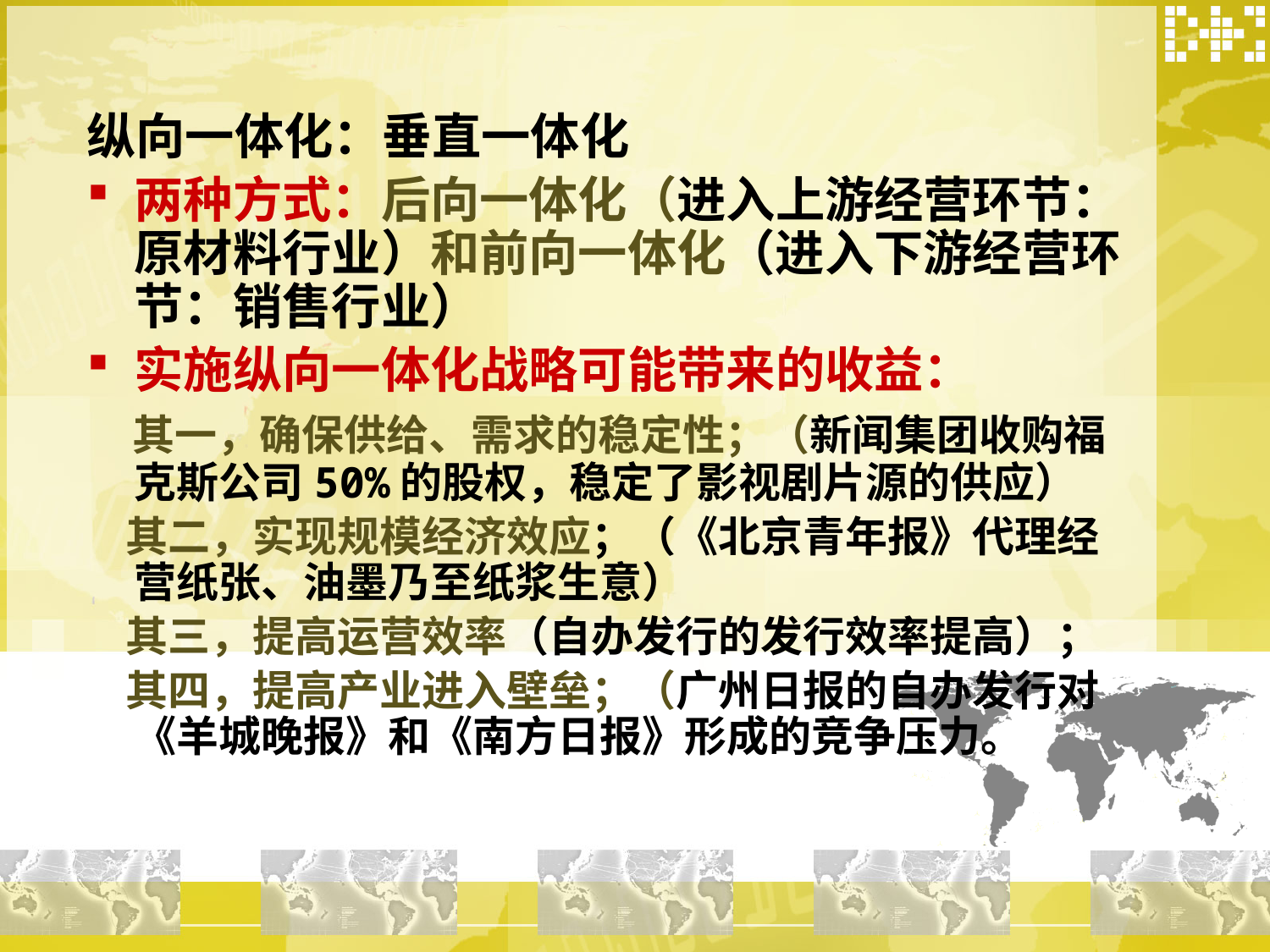

纵向一体化：垂直一体化
两种方式：后向一体化（进入上游经营环节：原材料行业）和前向一体化（进入下游经营环节：销售行业）
实施纵向一体化战略可能带来的收益：
   其一，确保供给、需求的稳定性；（新闻集团收购福克斯公司50%的股权，稳定了影视剧片源的供应）
   其二，实现规模经济效应；（《北京青年报》代理经营纸张、油墨乃至纸浆生意）
   其三，提高运营效率（自办发行的发行效率提高）；
   其四，提高产业进入壁垒；（广州日报的自办发行对《羊城晚报》和《南方日报》形成的竞争压力。

88